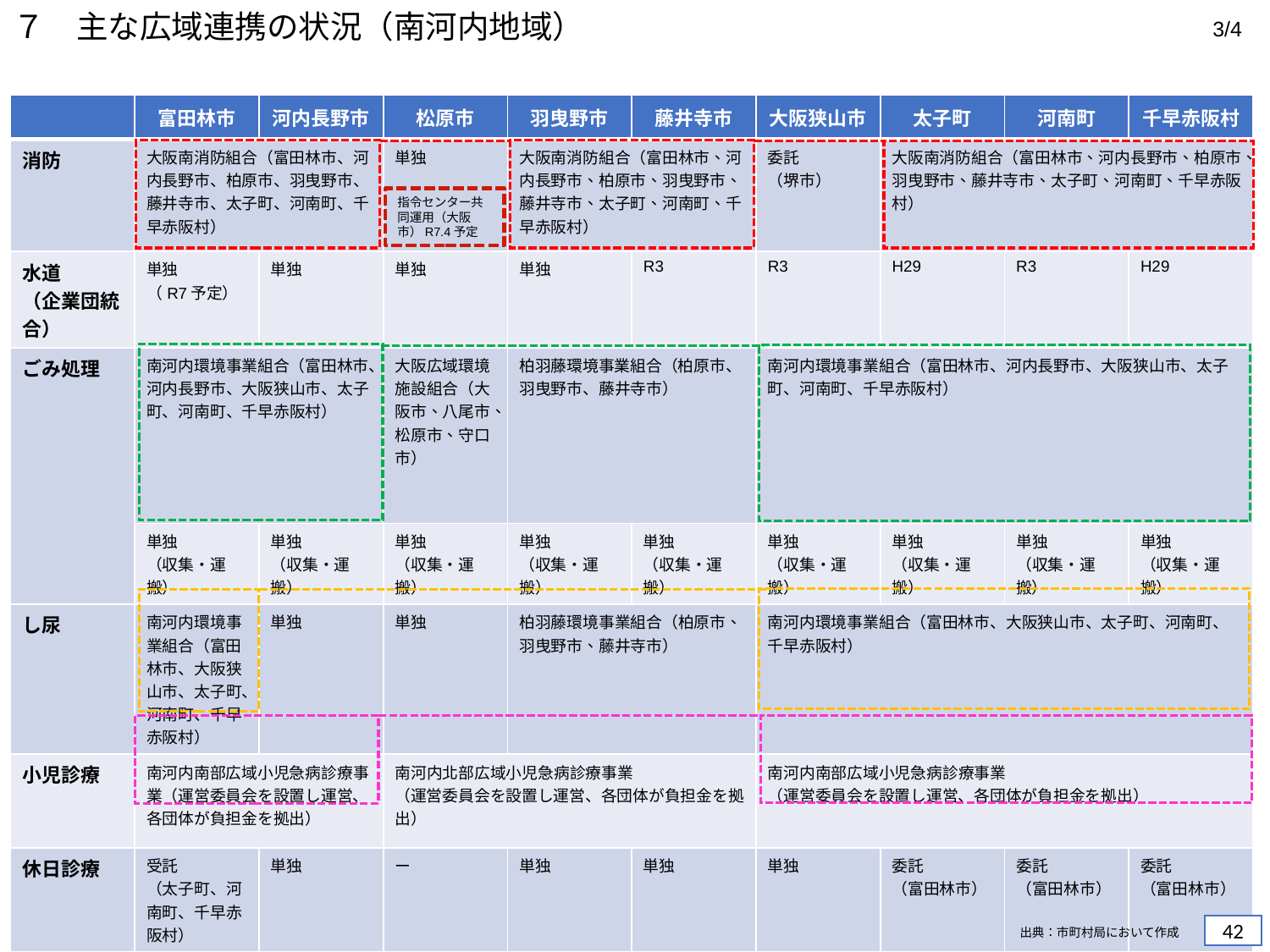

3/4
７　主な広域連携の状況（南河内地域）
|  | 富田林市 | 河内長野市 | 松原市 | 羽曳野市 | 藤井寺市 | 大阪狭山市 | 太子町 | 河南町 | 千早赤阪村 |
| --- | --- | --- | --- | --- | --- | --- | --- | --- | --- |
| 消防 | 大阪南消防組合（富田林市、河内長野市、柏原市、羽曳野市、藤井寺市、太子町、河南町、千早赤阪村） |  | 単独 | 大阪南消防組合（富田林市、河内長野市、柏原市、羽曳野市、藤井寺市、太子町、河南町、千早赤阪村） |  | 委託 （堺市） | 大阪南消防組合（富田林市、河内長野市、柏原市、羽曳野市、藤井寺市、太子町、河南町、千早赤阪村） |  |  |
| 水道 （企業団統合） | 単独 （R7予定） | 単独 | 単独 | 単独 | R3 | R3 | H29 | R3 | H29 |
| ごみ処理 | 南河内環境事業組合（富田林市、河内長野市、大阪狭山市、太子町、河南町、千早赤阪村） |  | 大阪広域環境施設組合（大阪市、八尾市、松原市、守口市） | 柏羽藤環境事業組合（柏原市、羽曳野市、藤井寺市） |  | 南河内環境事業組合（富田林市、河内長野市、大阪狭山市、太子町、河南町、千早赤阪村） | 南河内環境事業組合 |  |  |
|  | 単独 （収集・運搬） | 単独 （収集・運搬） | 単独 （収集・運搬） | 単独 （収集・運搬） | 単独 （収集・運搬） | 単独 （収集・運搬） | 単独 （収集・運搬） | 単独 （収集・運搬） | 単独 （収集・運搬） |
| し尿 | 南河内環境事業組合（富田林市、大阪狭山市、太子町、河南町、千早赤阪村） | 単独 | 単独 | 柏羽藤環境事業組合（柏原市、羽曳野市、藤井寺市） |  | 南河内環境事業組合（富田林市、大阪狭山市、太子町、河南町、千早赤阪村） | 南河内環境事業組合 |  |  |
| 小児診療 | 南河内南部広域小児急病診療事業（運営委員会を設置し運営、各団体が負担金を拠出） |  | 南河内北部広域小児急病診療事業 （運営委員会を設置し運営、各団体が負担金を拠出） |  |  | 南河内南部広域小児急病診療事業 （運営委員会を設置し運営、各団体が負担金を拠出） |  |  |  |
| 休日診療 | 受託 （太子町、河南町、千早赤阪村） | 単独 | ー | 単独 | 単独 | 単独 | 委託 （富田林市） | 委託 （富田林市） | 委託 （富田林市） |

指令センター共同運用（大阪市）R7.4予定

42
出典：市町村局において作成